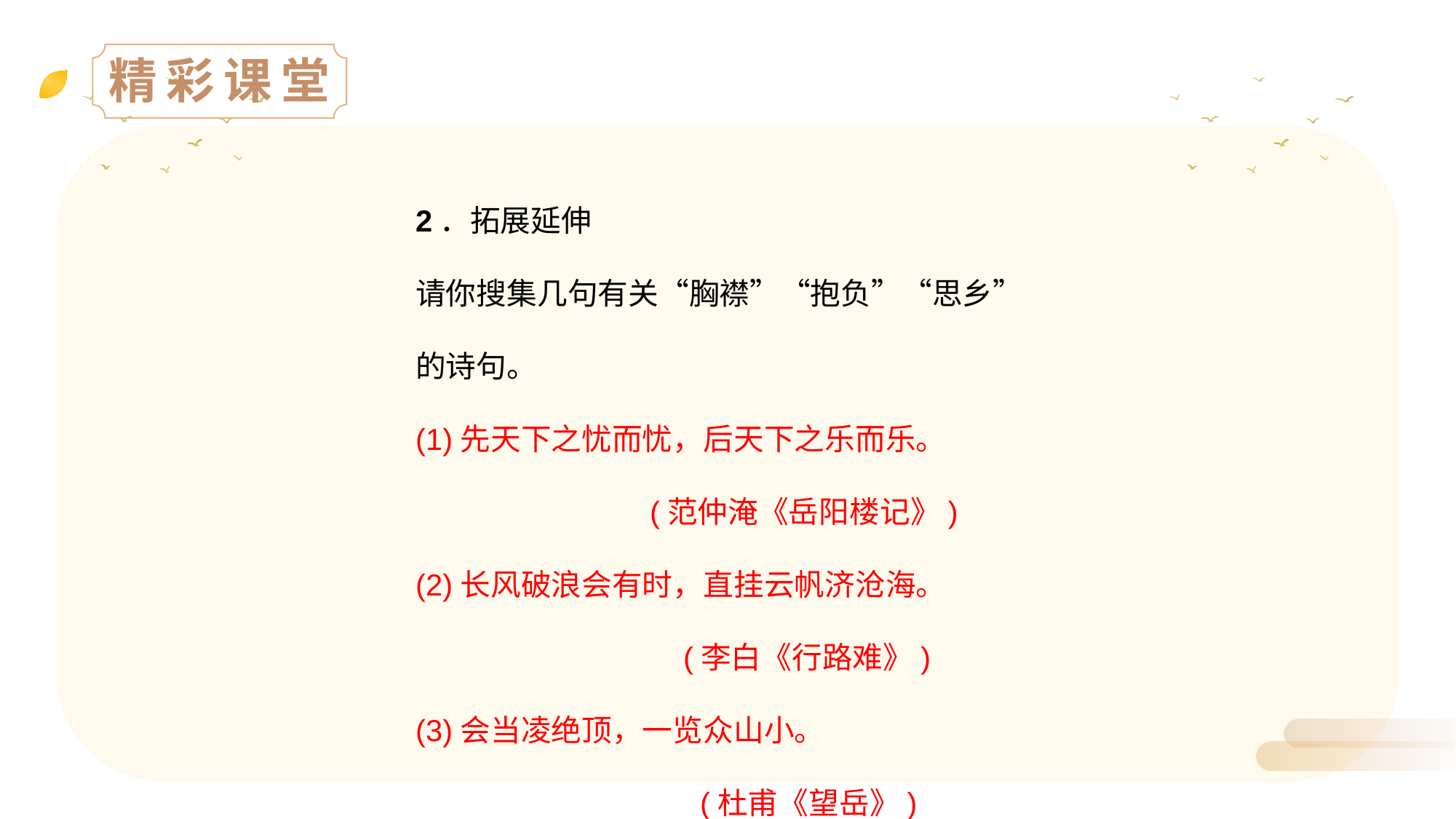

精彩课堂

2．拓展延伸
请你搜集几句有关“胸襟”“抱负”“思乡”的诗句。
(1)先天下之忧而忧，后天下之乐而乐。
                            (范仲淹《岳阳楼记》)
(2)长风破浪会有时，直挂云帆济沧海。
                                (李白《行路难》)
(3)会当凌绝顶，一览众山小。
                                  (杜甫《望岳》)